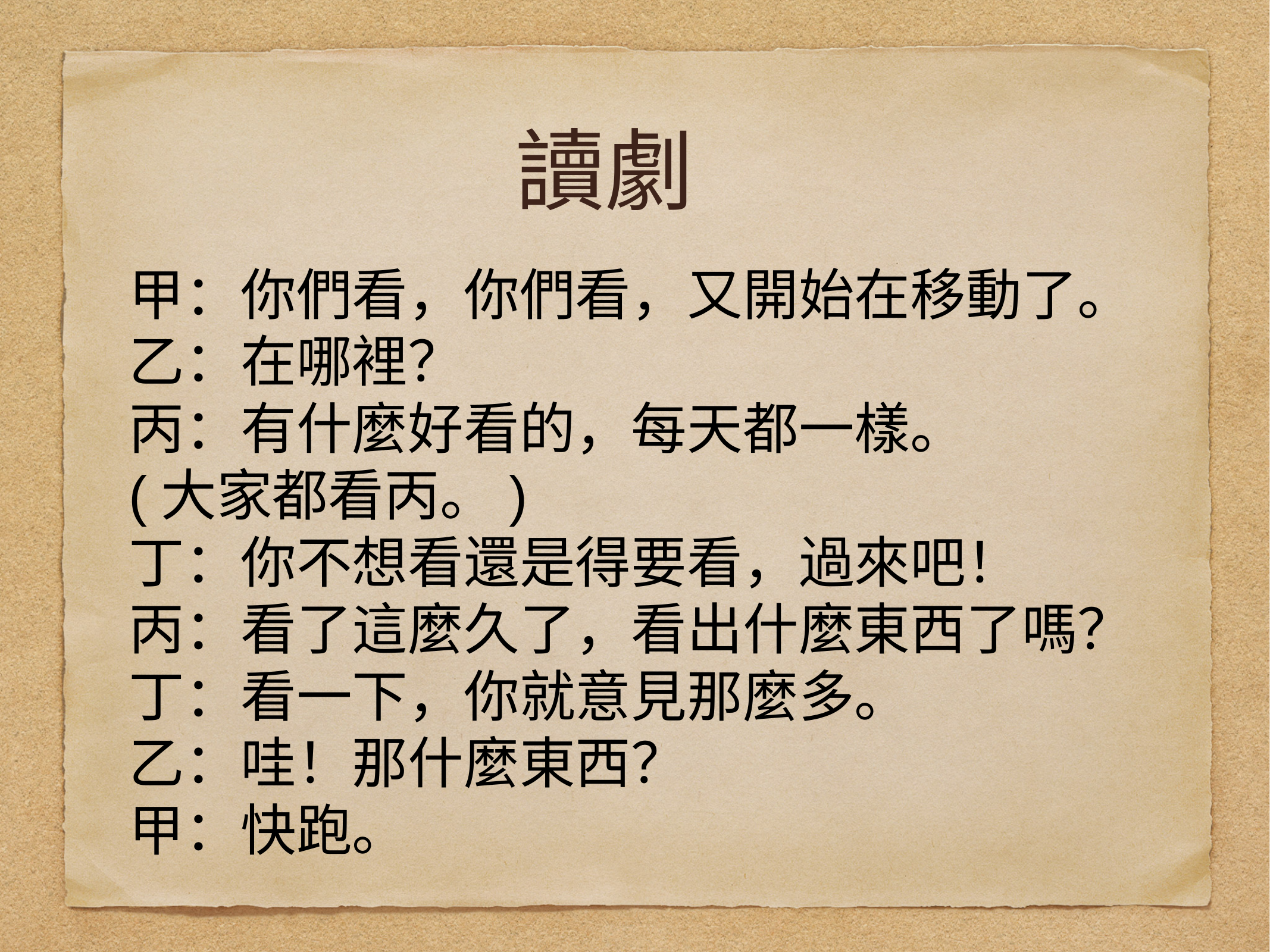

# 讀劇
甲：你們看，你們看，又開始在移動了。
乙：在哪裡？
丙：有什麼好看的，每天都一樣。
(大家都看丙。)
丁：你不想看還是得要看，過來吧！
丙：看了這麼久了，看出什麼東西了嗎？
丁：看一下，你就意見那麼多。
乙：哇！那什麼東西？
甲：快跑。